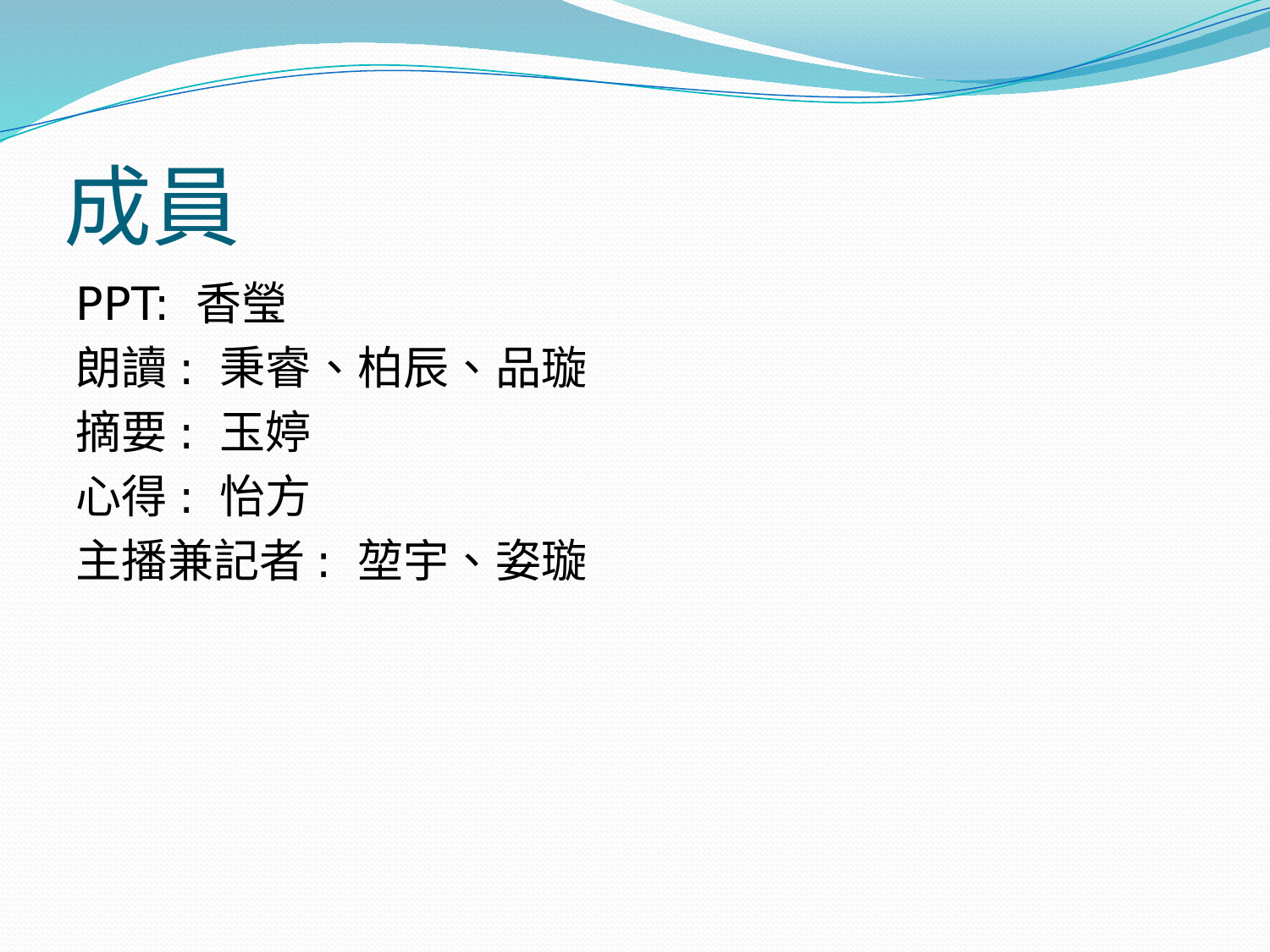

# 成員
PPT: 香瑩
朗讀: 秉睿、柏辰、品璇
摘要: 玉婷
心得: 怡方
主播兼記者: 堃宇、姿璇